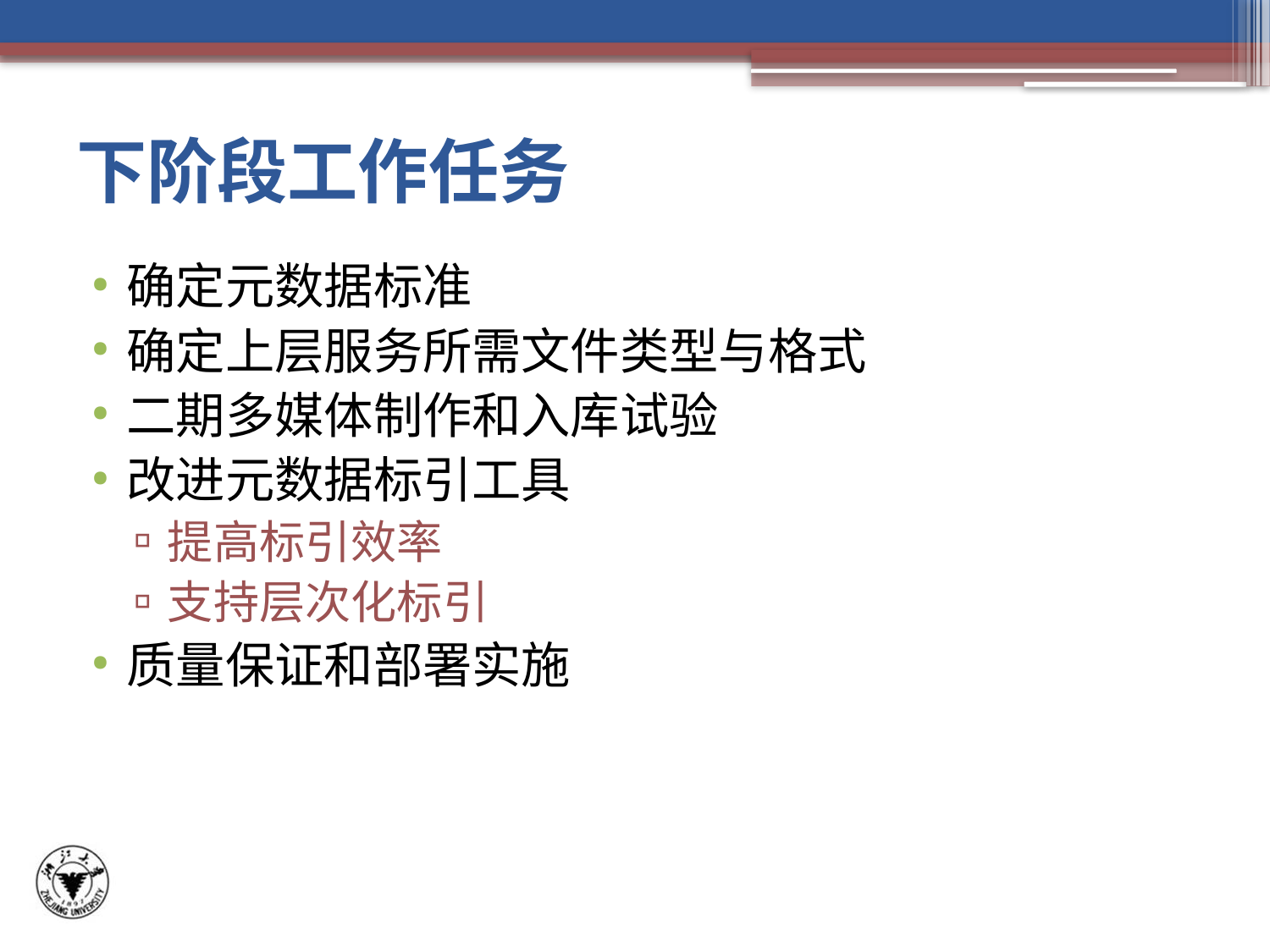

# 下阶段工作任务
确定元数据标准
确定上层服务所需文件类型与格式
二期多媒体制作和入库试验
改进元数据标引工具
提高标引效率
支持层次化标引
质量保证和部署实施